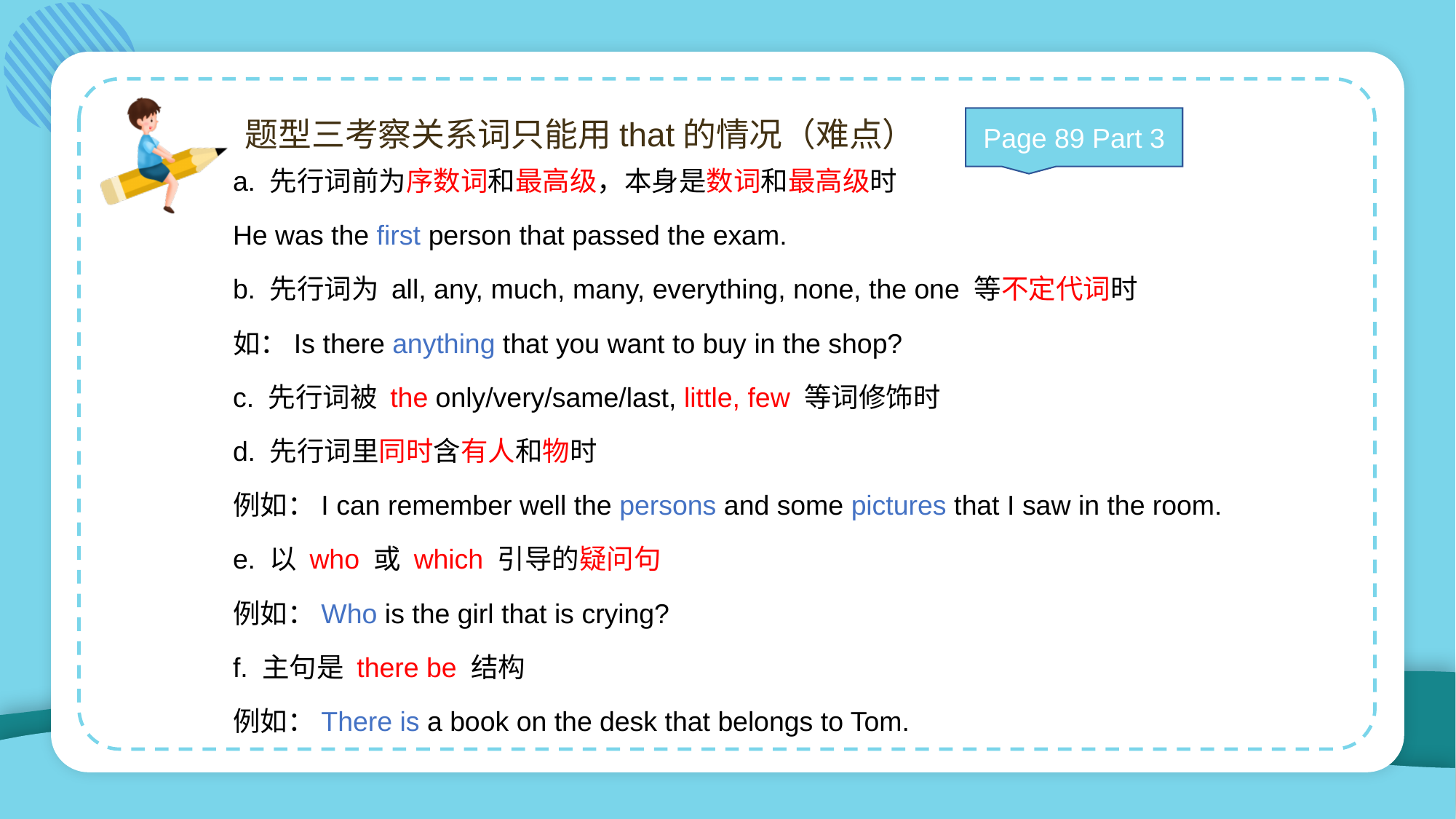

题型三考察关系词只能用that的情况（难点）
Page 89 Part 3
a. 先行词前为序数词和最高级，本身是数词和最高级时
He was the first person that passed the exam.
b. 先行词为 all, any, much, many, everything, none, the one 等不定代词时
如：Is there anything that you want to buy in the shop?
c. 先行词被 the only/very/same/last, little, few 等词修饰时
d. 先行词里同时含有人和物时
例如：I can remember well the persons and some pictures that I saw in the room.
e. 以 who 或 which 引导的疑问句
例如：Who is the girl that is crying?
f. 主句是 there be 结构
例如：There is a book on the desk that belongs to Tom.